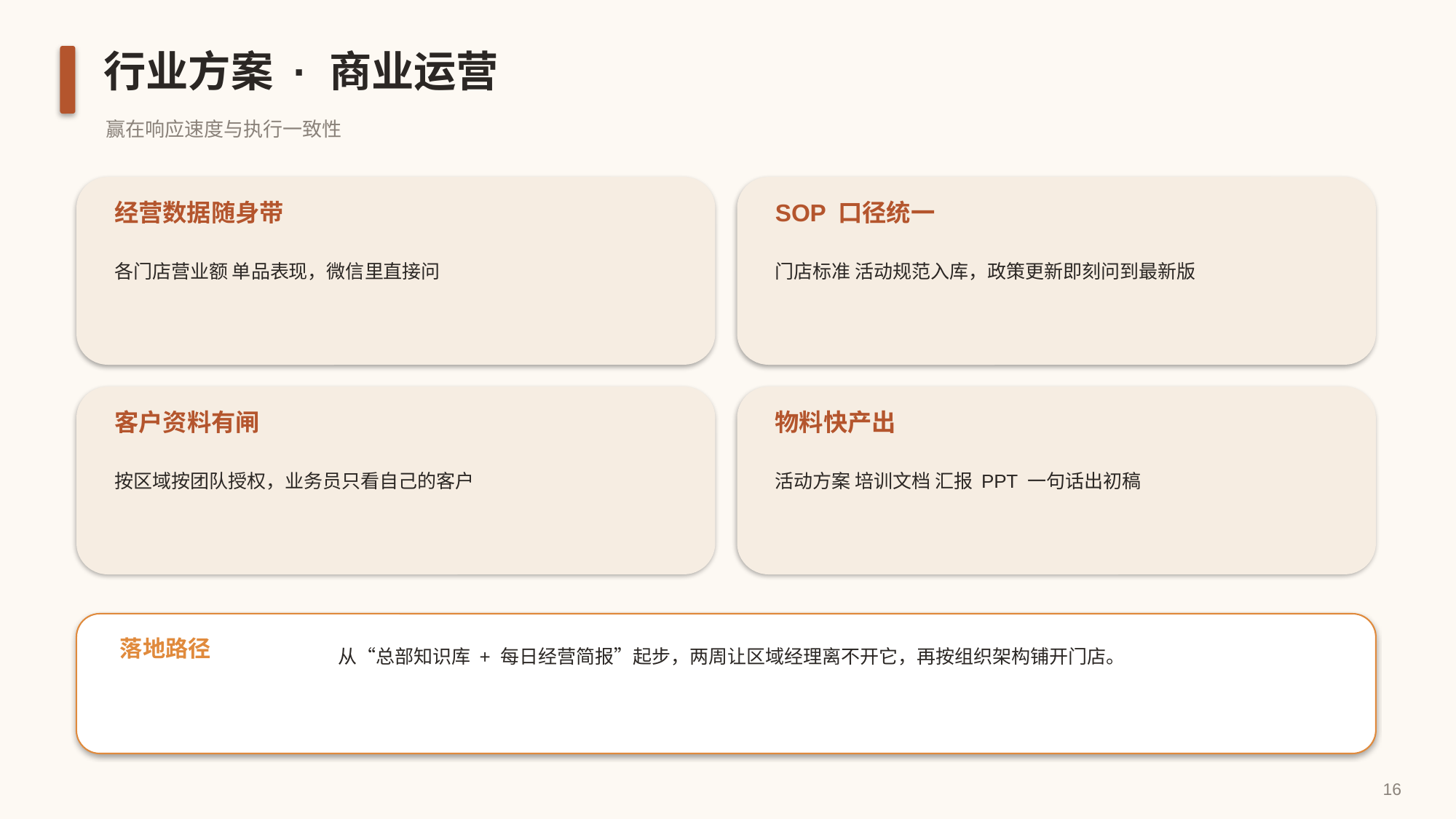

行业方案 · 商业运营

赢在响应速度与执行一致性

经营数据随身带
SOP 口径统一
各门店营业额 单品表现，微信里直接问
门店标准 活动规范入库，政策更新即刻问到最新版

客户资料有闸
物料快产出
按区域按团队授权，业务员只看自己的客户
活动方案 培训文档 汇报 PPT 一句话出初稿

落地路径
从“总部知识库 + 每日经营简报”起步，两周让区域经理离不开它，再按组织架构铺开门店。
16